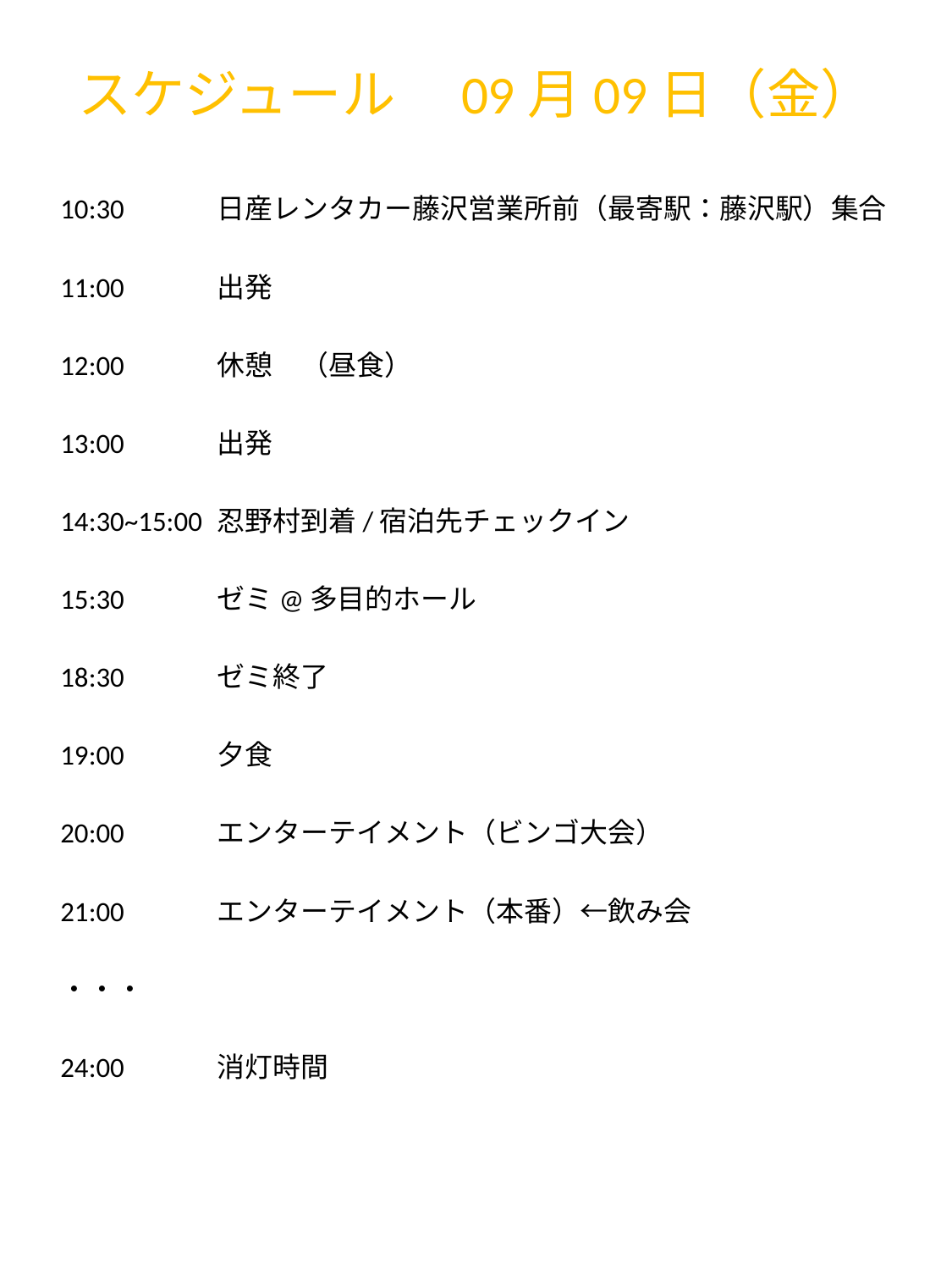

# スケジュール　09月09日（金）
10:30	日産レンタカー藤沢営業所前（最寄駅：藤沢駅）集合

11:00		出発

12:00		休憩　（昼食）

13:00		出発

14:30~15:00	忍野村到着/宿泊先チェックイン

15:30		ゼミ@多目的ホール

18:30		ゼミ終了

19:00		夕食

20:00		エンターテイメント（ビンゴ大会）

21:00		エンターテイメント（本番）←飲み会

・・・

24:00		消灯時間